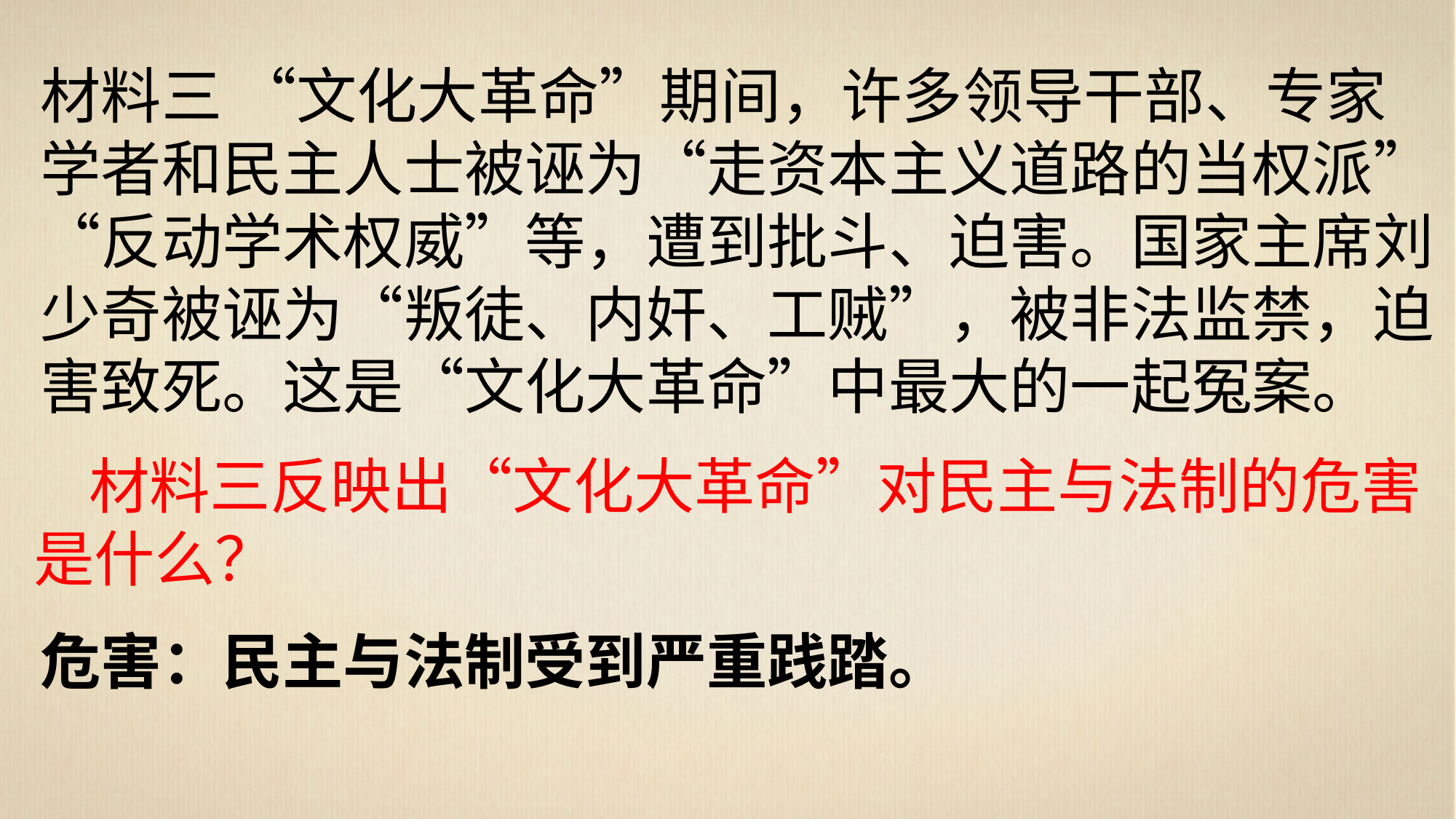

材料三 “文化大革命”期间，许多领导干部、专家学者和民主人士被诬为“走资本主义道路的当权派”“反动学术权威”等，遭到批斗、迫害。国家主席刘少奇被诬为“叛徒、内奸、工贼”，被非法监禁，迫害致死。这是“文化大革命”中最大的一起冤案。
   材料三反映出“文化大革命”对民主与法制的危害
是什么？
危害：民主与法制受到严重践踏。